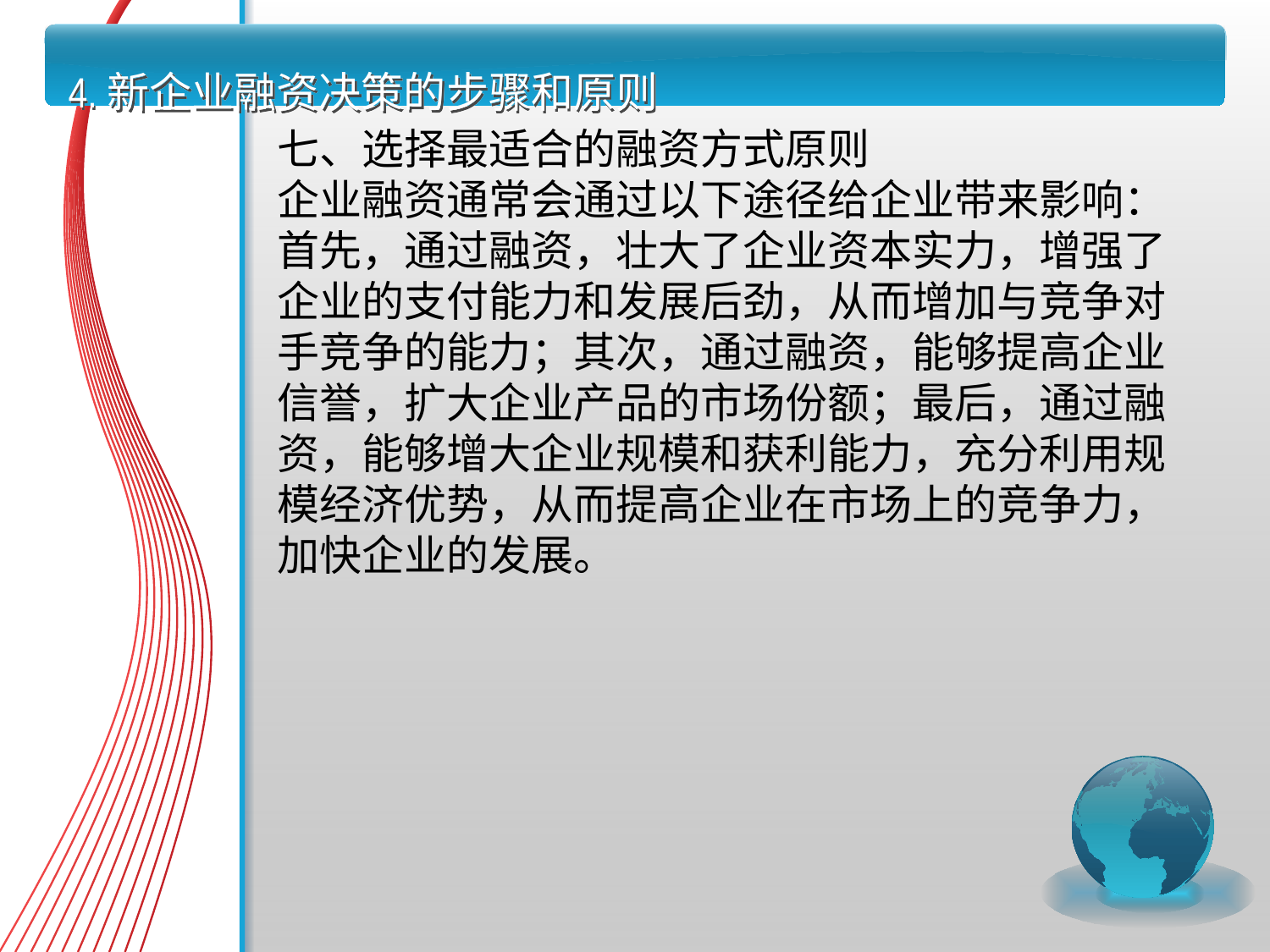

# 4.新企业融资决策的步骤和原则
七、选择最适合的融资方式原则
企业融资通常会通过以下途径给企业带来影响：首先，通过融资，壮大了企业资本实力，增强了企业的支付能力和发展后劲，从而增加与竞争对手竞争的能力；其次，通过融资，能够提高企业信誉，扩大企业产品的市场份额；最后，通过融资，能够增大企业规模和获利能力，充分利用规模经济优势，从而提高企业在市场上的竞争力，加快企业的发展。